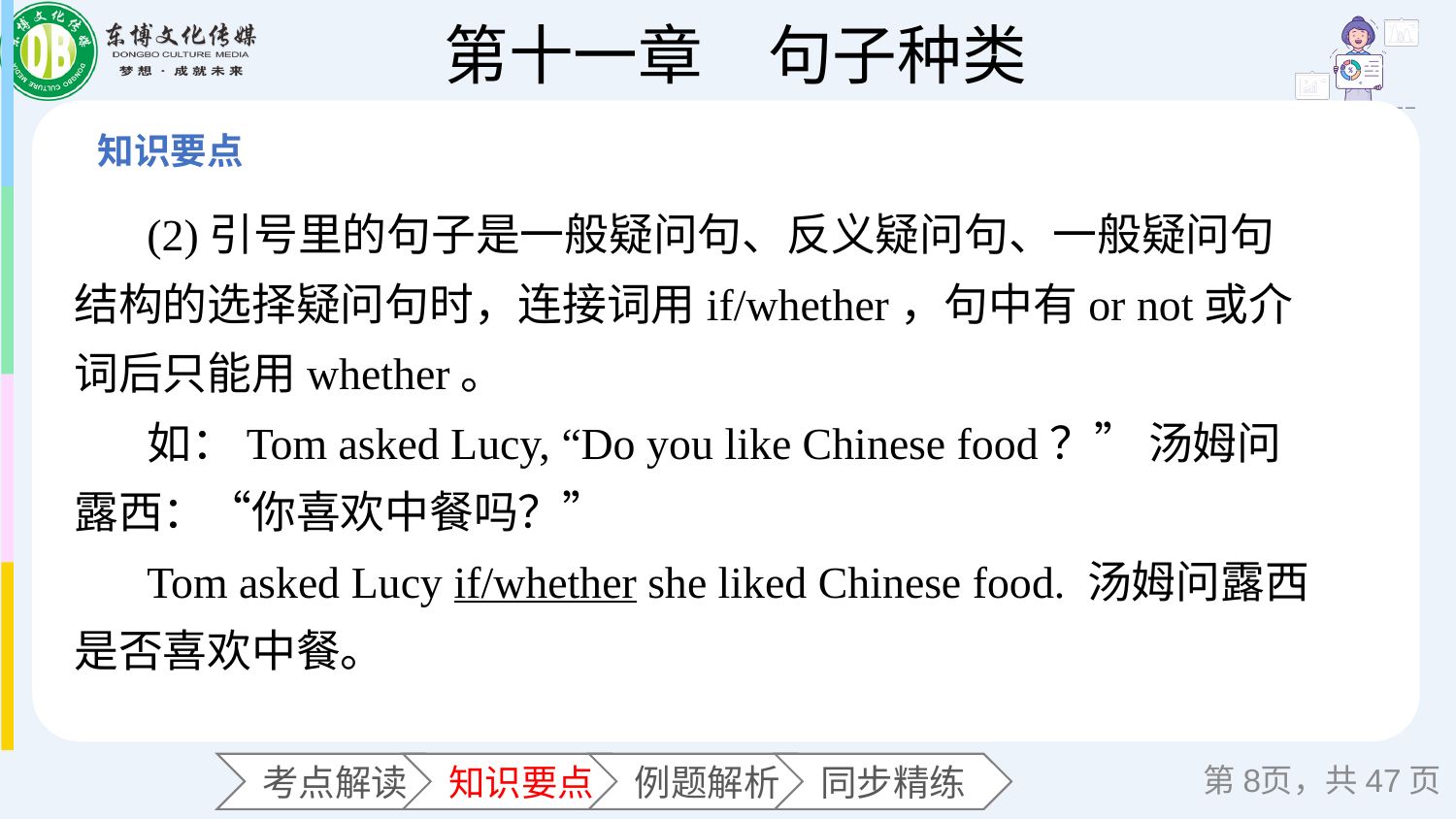

(2)引号里的句子是一般疑问句、反义疑问句、一般疑问句结构的选择疑问句时，连接词用if/whether，句中有or not或介词后只能用whether。
如：Tom asked Lucy, “Do you like Chinese food？” 汤姆问露西：“你喜欢中餐吗？”
Tom asked Lucy if/whether she liked Chinese food. 汤姆问露西是否喜欢中餐。
第8页，共47页